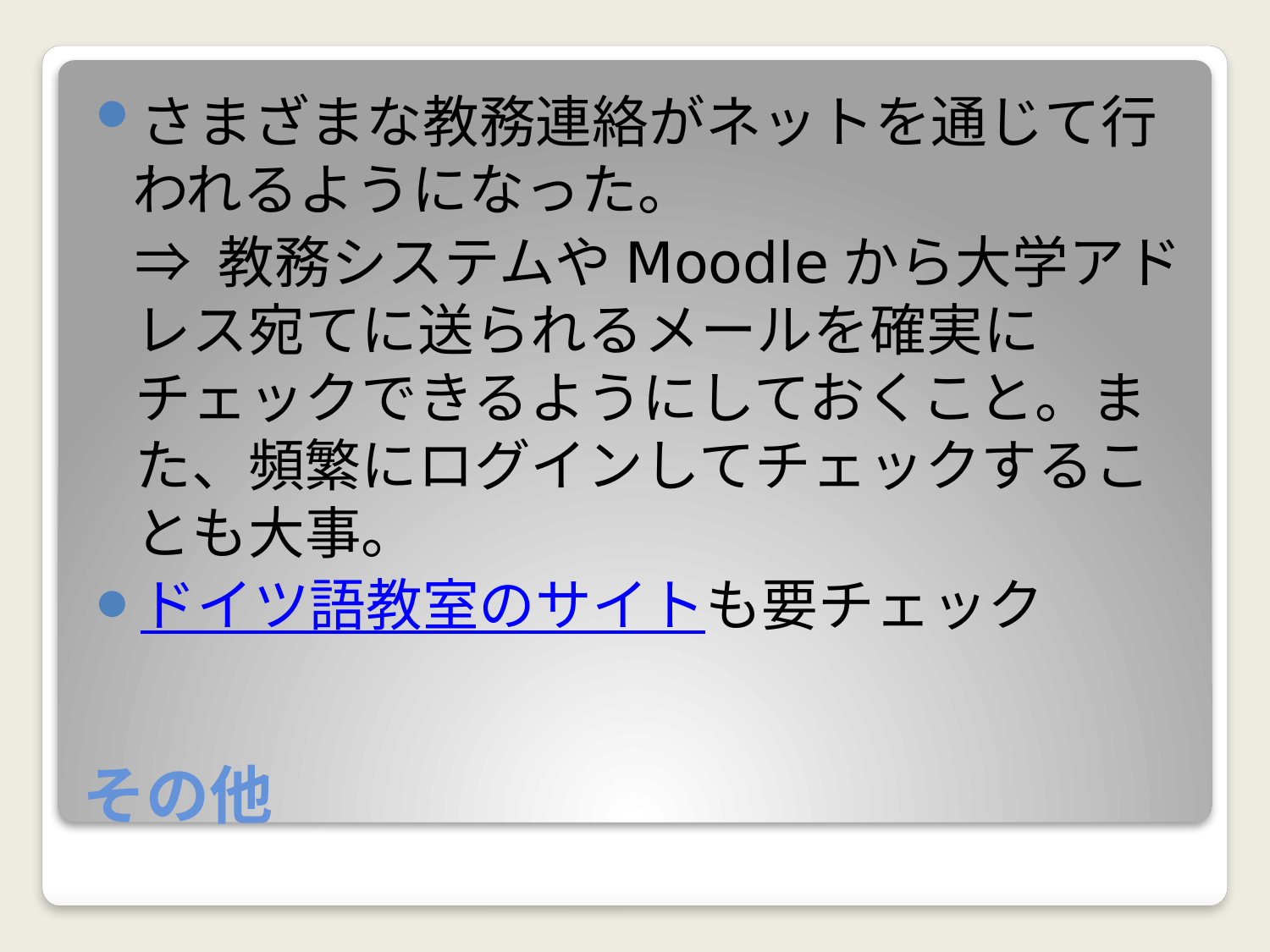

さまざまな教務連絡がネットを通じて行われるようになった。
⇒ 教務システムやMoodleから大学アドレス宛てに送られるメールを確実にチェックできるようにしておくこと。また、頻繁にログインしてチェックすることも大事。
ドイツ語教室のサイトも要チェック

# その他